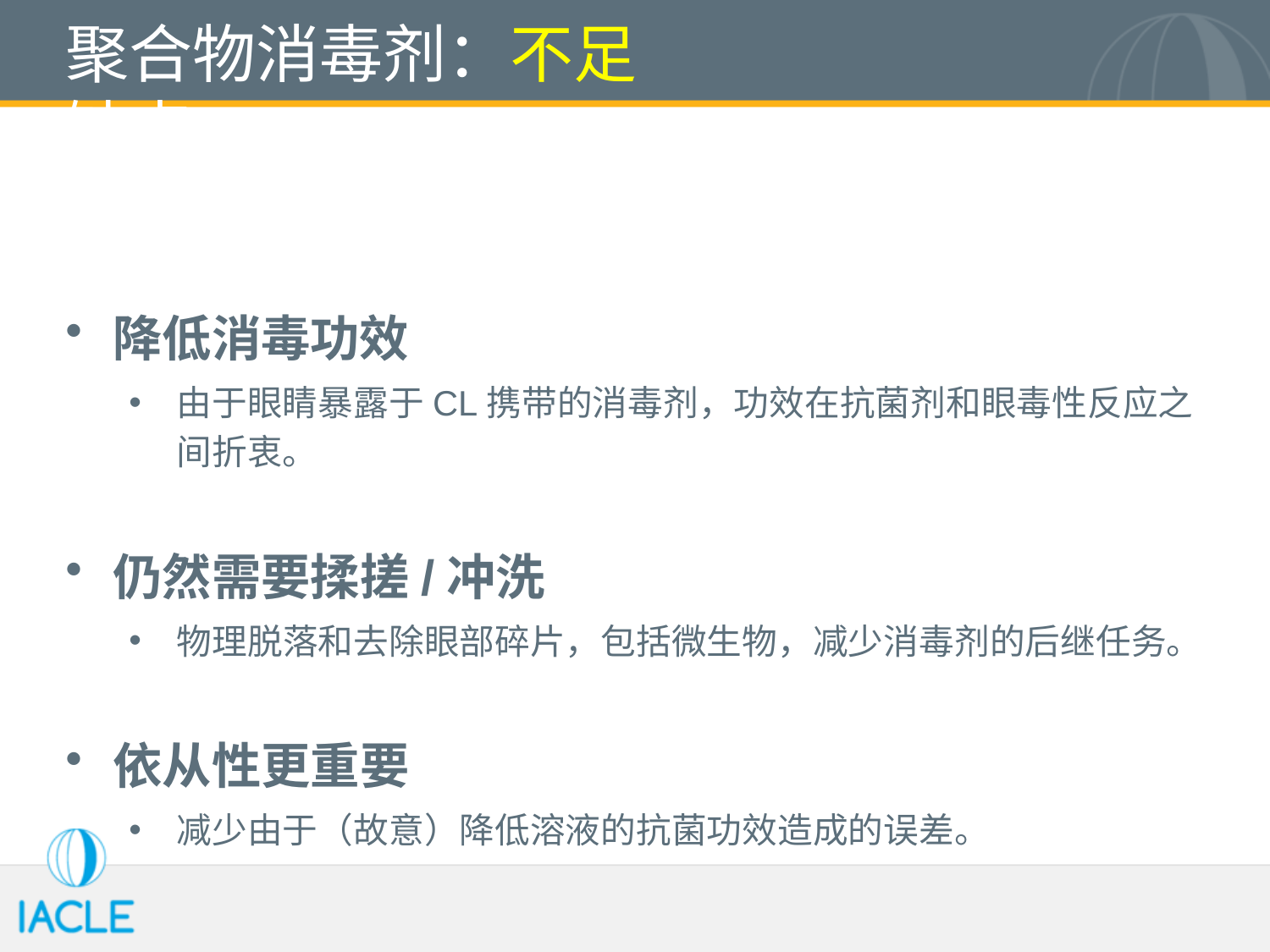

# 聚合物消毒剂：不足 缺点
降低消毒功效
由于眼睛暴露于CL携带的消毒剂，功效在抗菌剂和眼毒性反应之间折衷。

仍然需要揉搓/冲洗
物理脱落和去除眼部碎片，包括微生物，减少消毒剂的后继任务。

依从性更重要
减少由于（故意）降低溶液的抗菌功效造成的误差。